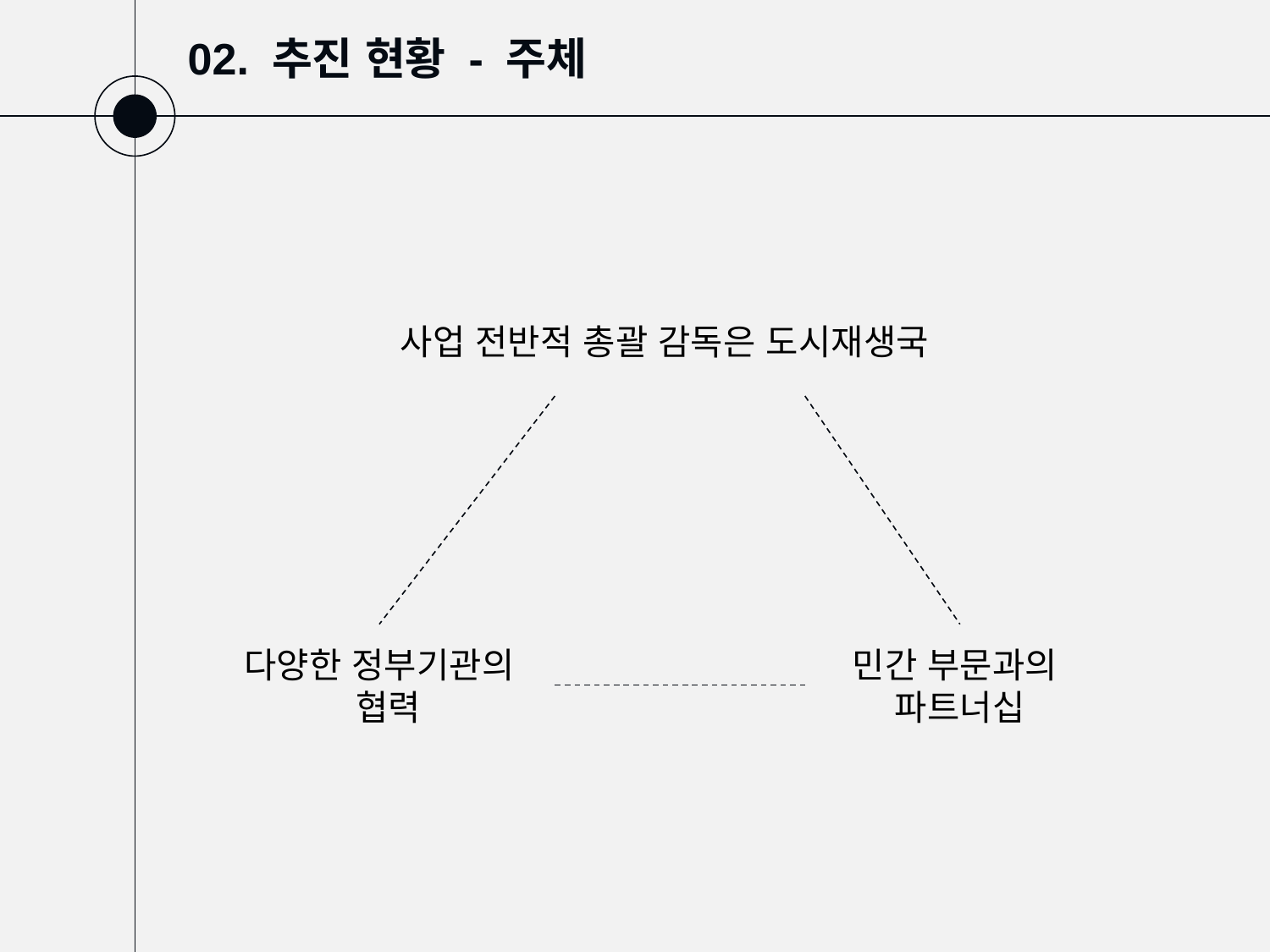

# 02. 추진 현황 - 주체

사업 전반적 총괄 감독은 도시재생국
다양한 정부기관의
 협력
민간 부문과의
파트너십